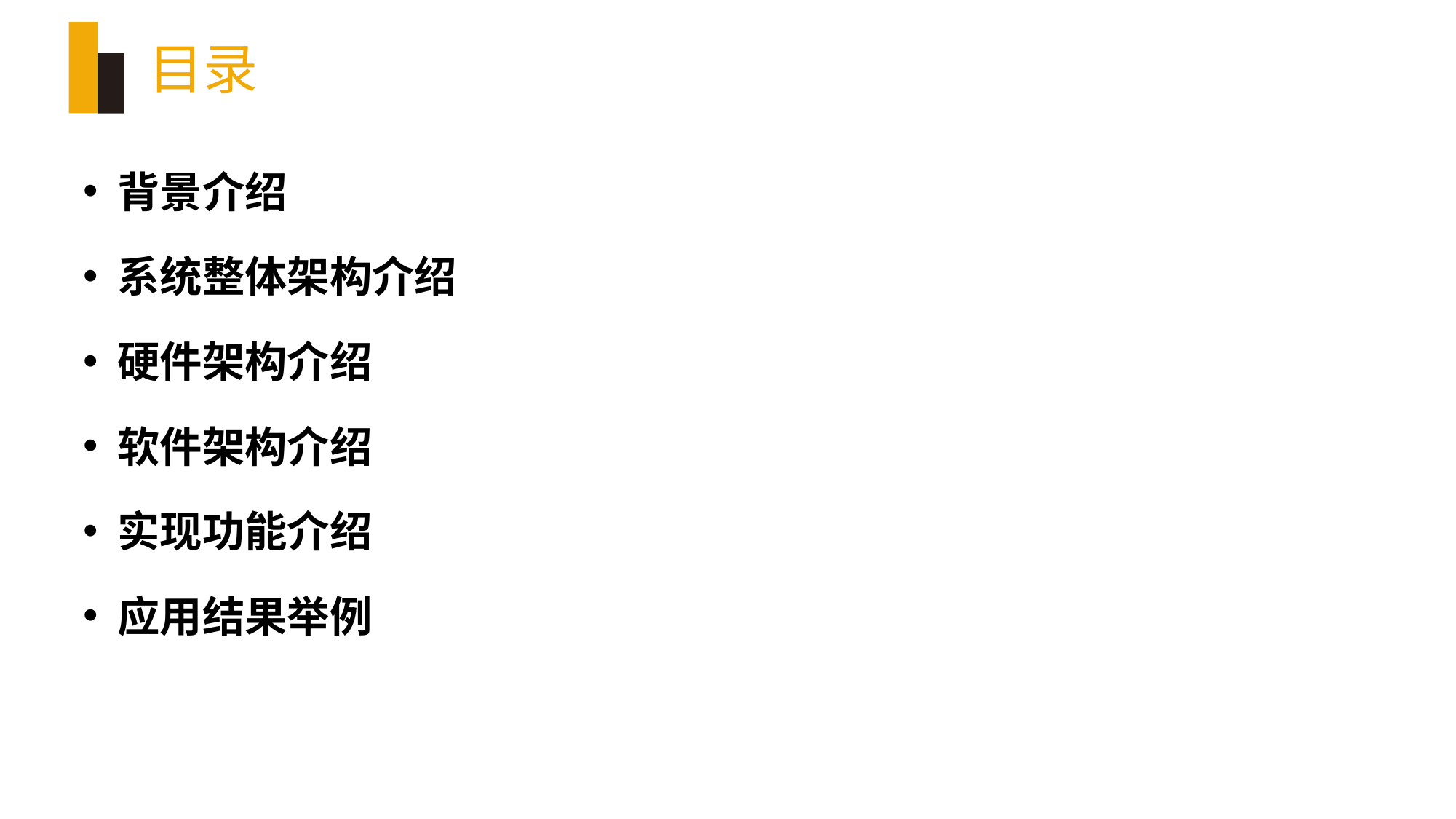

# 目录
背景介绍
系统整体架构介绍
硬件架构介绍
软件架构介绍
实现功能介绍
应用结果举例